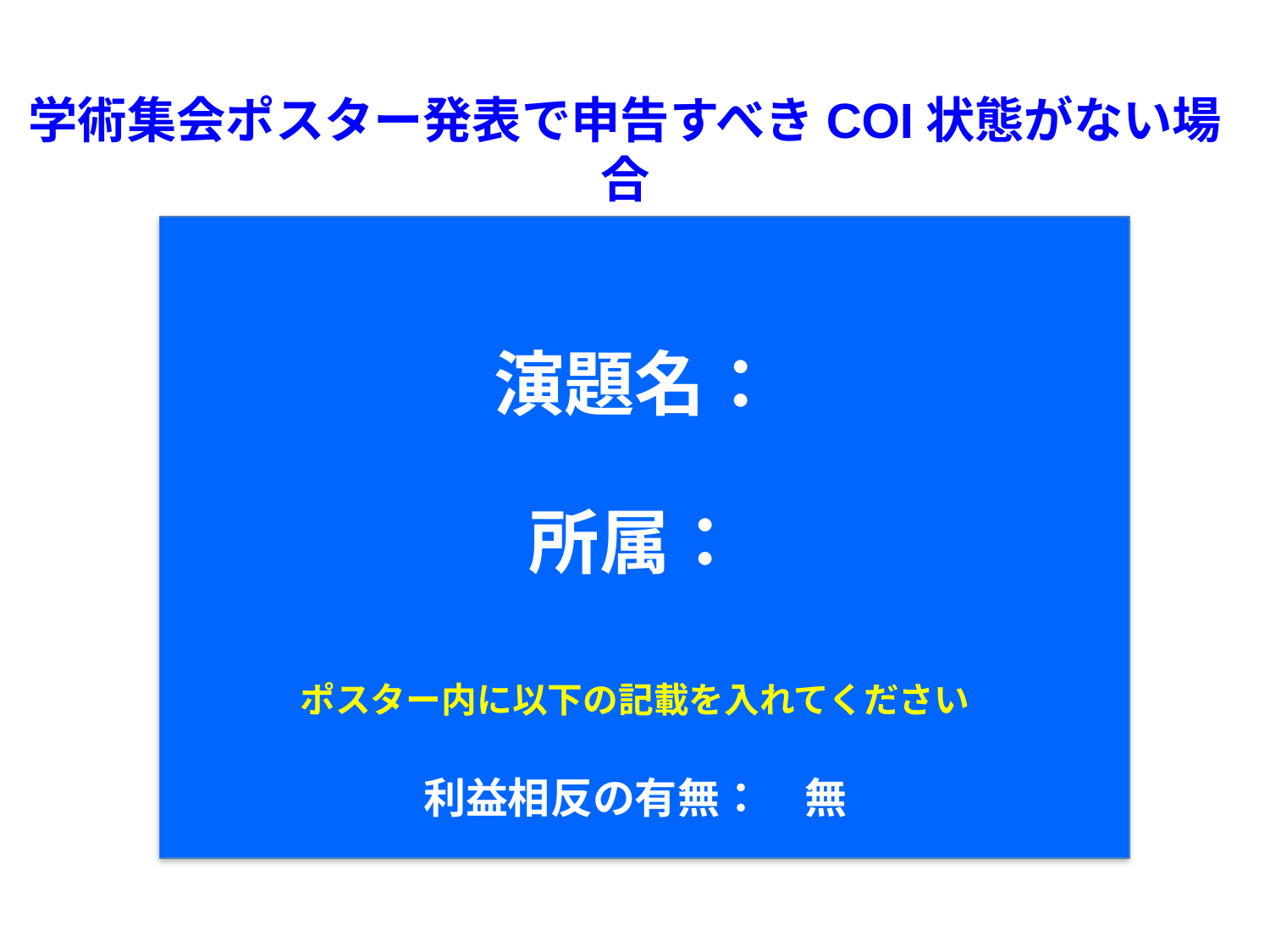

学術集会ポスター発表で申告すべきCOI状態がない場合

演題名：

所属：
ポスター内に以下の記載を入れてください

利益相反の有無：　無